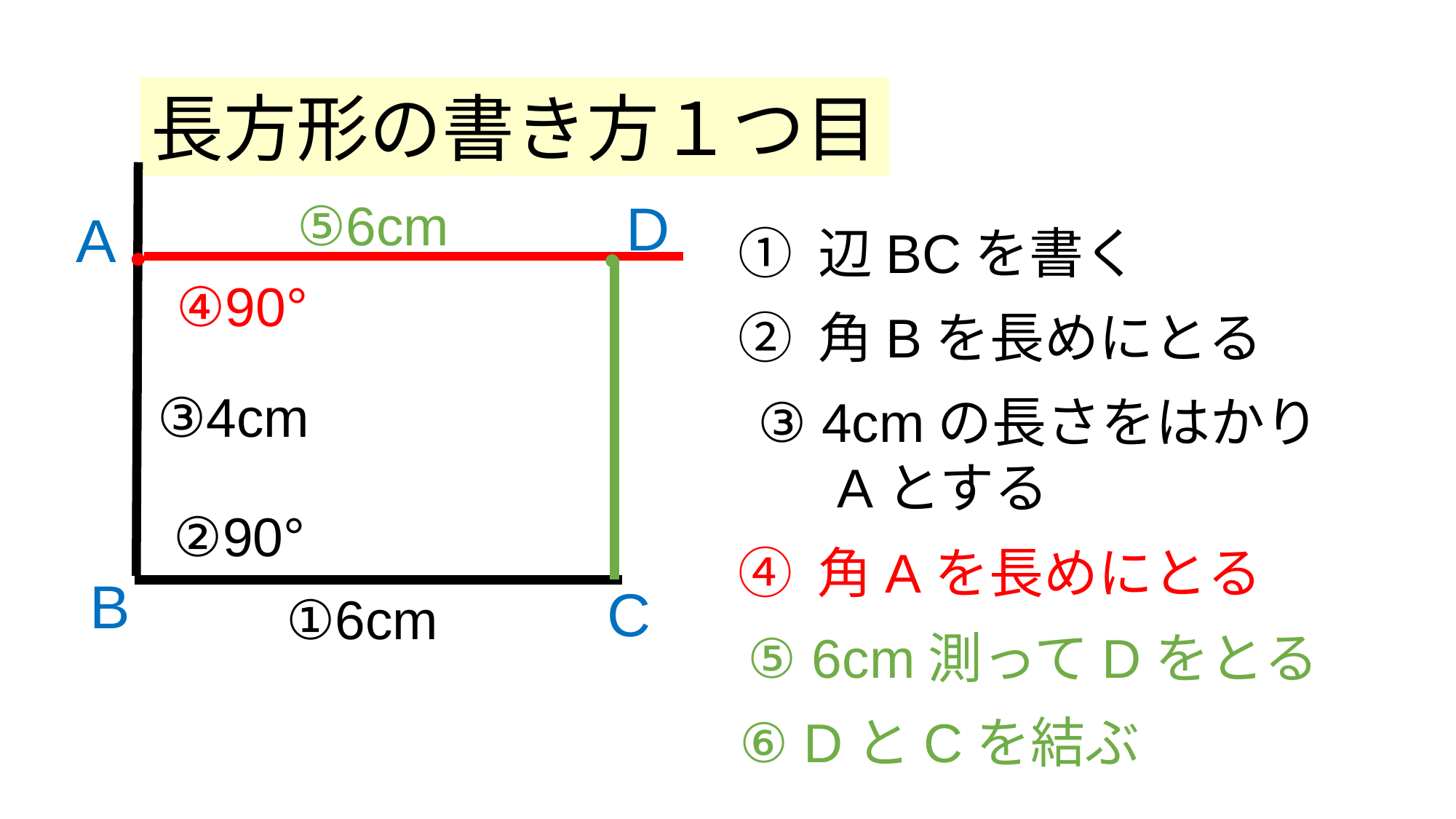

長方形の書き方１つ目
D
⑤6cm
A
① 辺BCを書く
●
●
④90°
② 角Bを長めにとる
③4cm
③ 4cmの長さをはかり
　 Aとする
②90°
④ 角Aを長めにとる
B
C
①6cm
⑤ 6cm測ってDをとる
⑥ DとCを結ぶ